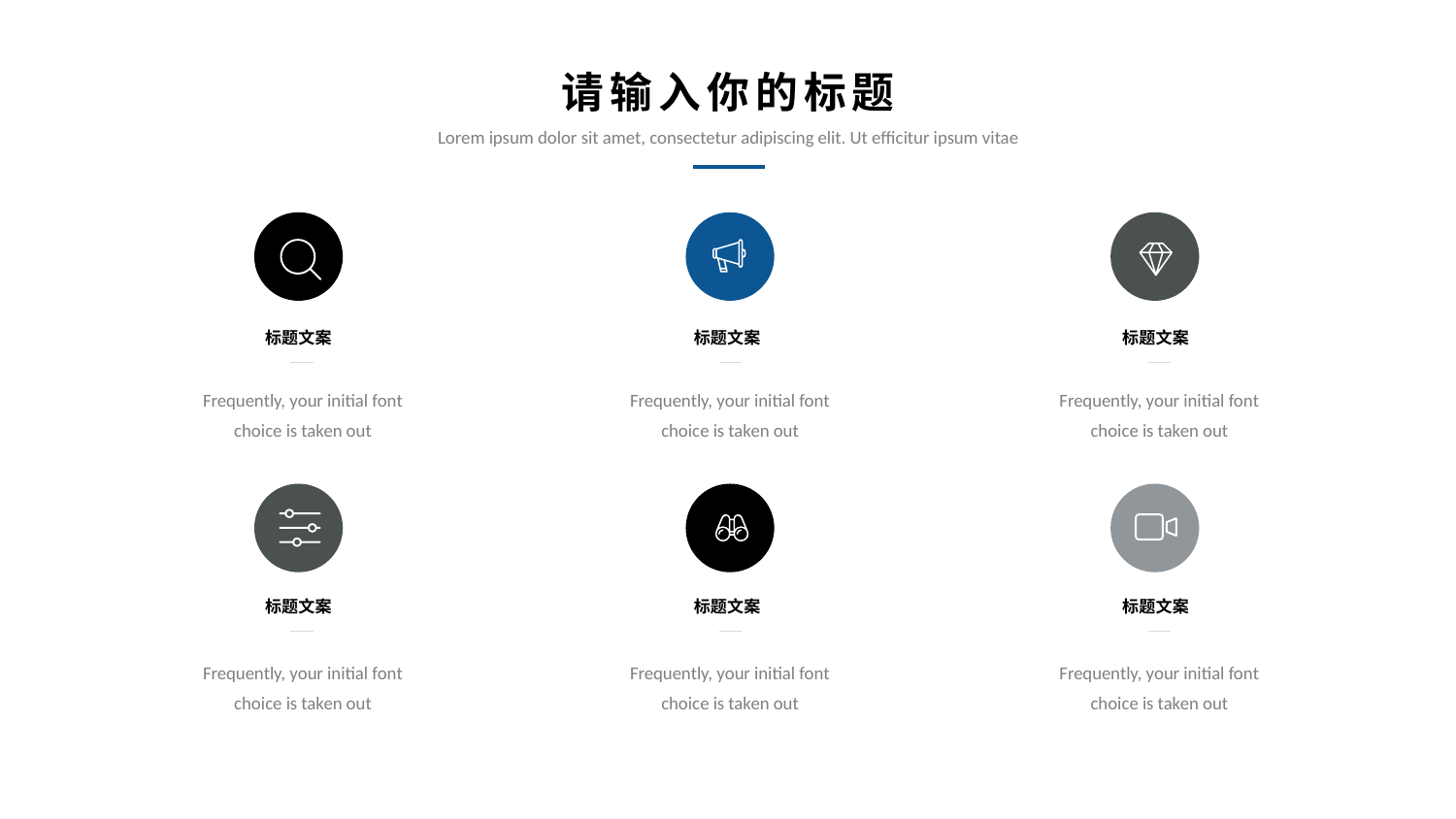

请输入你的标题
Lorem ipsum dolor sit amet, consectetur adipiscing elit. Ut efficitur ipsum vitae

标题文案
标题文案
标题文案
Frequently, your initial font choice is taken out
Frequently, your initial font choice is taken out
Frequently, your initial font choice is taken out

标题文案
标题文案

标题文案
Frequently, your initial font choice is taken out
Frequently, your initial font choice is taken out
Frequently, your initial font choice is taken out